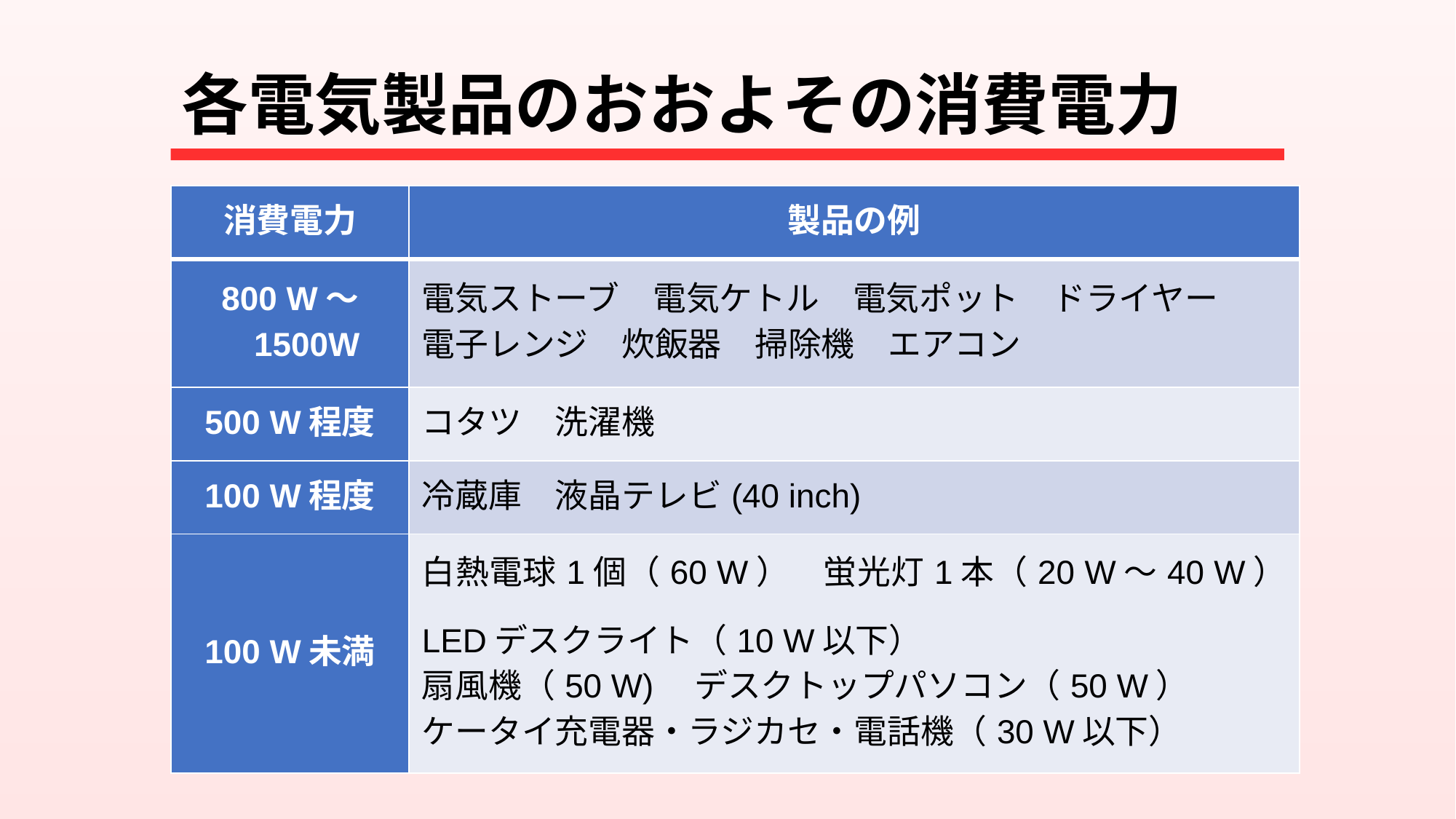

# 各電気製品のおおよその消費電力
| 消費電力 | 製品の例 |
| --- | --- |
| 800 W～ 　1500W | 電気ストーブ　電気ケトル　電気ポット　ドライヤー 電子レンジ　炊飯器　掃除機　エアコン |
| 500 W程度 | コタツ　洗濯機 |
| 100 W程度 | 冷蔵庫　液晶テレビ(40 inch) |
| 100 W未満 | 白熱電球1個（60 W）　蛍光灯1本（20 W～40 W）　 LEDデスクライト（10 W以下） 扇風機（50 W)　デスクトップパソコン（50 W） ケータイ充電器・ラジカセ・電話機（30 W以下） |